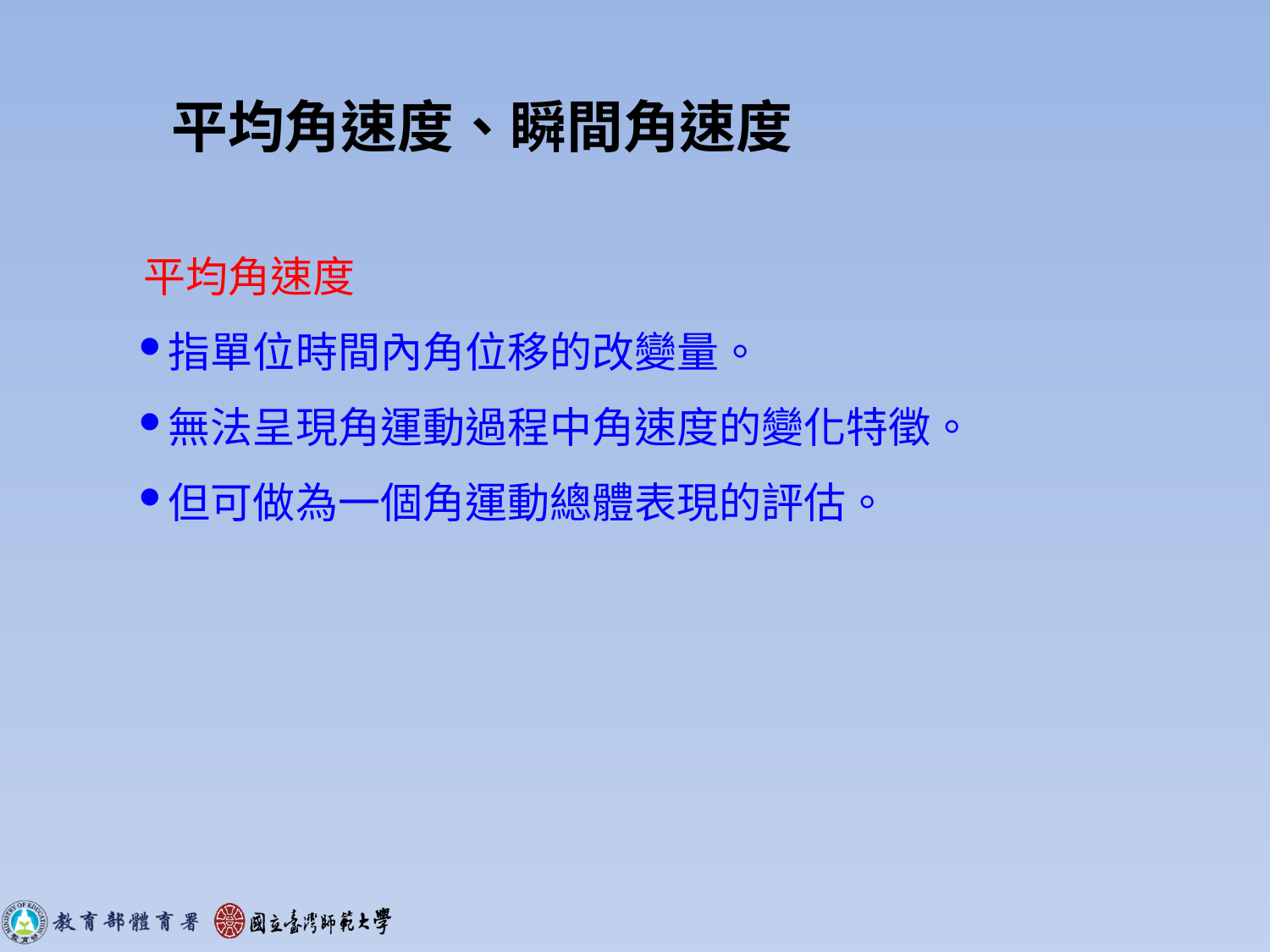

平均角速度、瞬間角速度
      平均角速度
指單位時間內角位移的改變量。
無法呈現角運動過程中角速度的變化特徵。
但可做為一個角運動總體表現的評估。